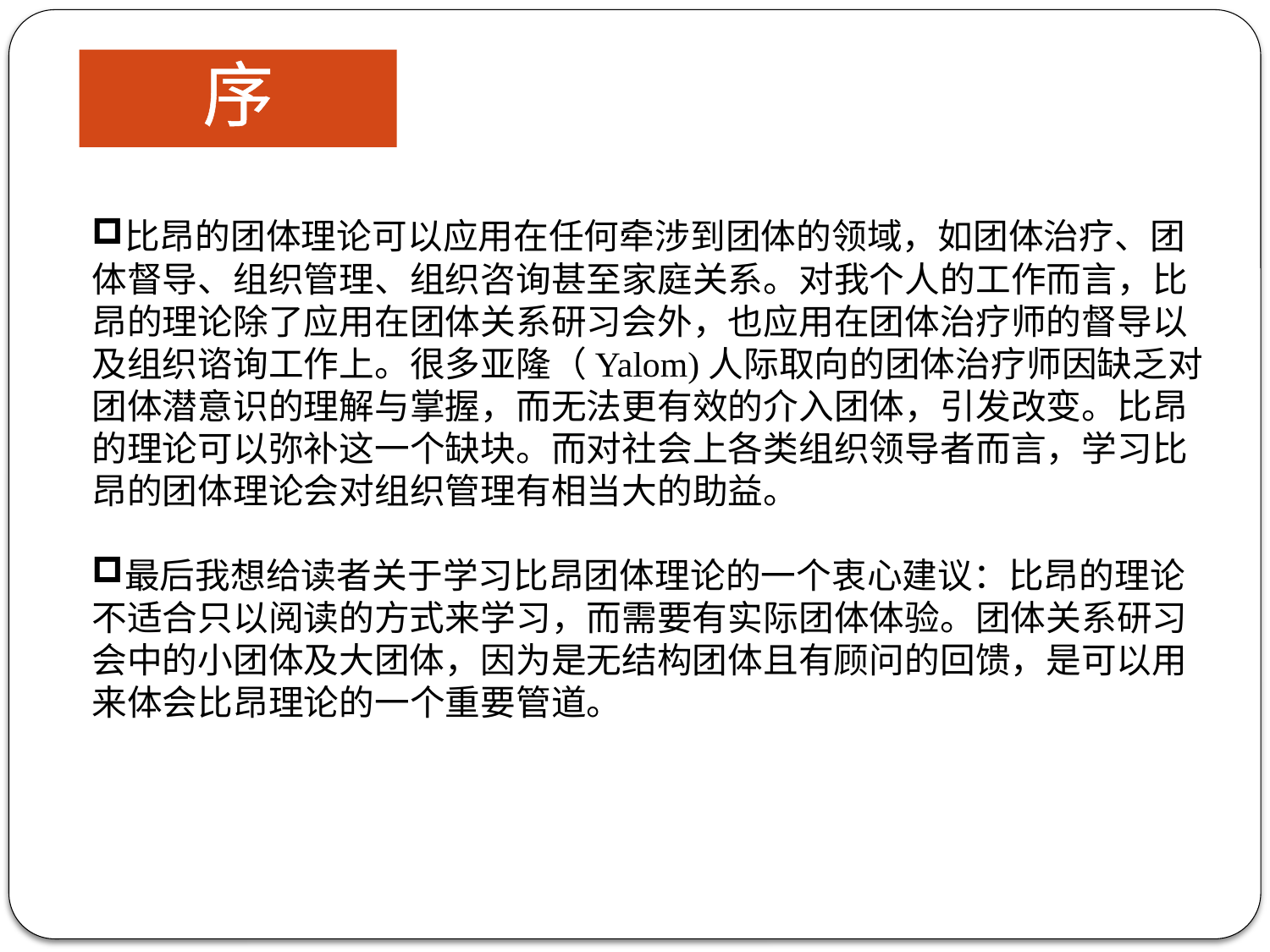

# 序
比昂的团体理论可以应用在任何牵涉到团体的领域，如团体治疗、团体督导、组织管理、组织咨询甚至家庭关系。对我个人的工作而言，比昂的理论除了应用在团体关系研习会外，也应用在团体治疗师的督导以及组织谘询工作上。很多亚隆（Yalom)人际取向的团体治疗师因缺乏对团体潜意识的理解与掌握，而无法更有效的介入团体，引发改变。比昂的理论可以弥补这一个缺块。而对社会上各类组织领导者而言，学习比昂的团体理论会对组织管理有相当大的助益。

最后我想给读者关于学习比昂团体理论的一个衷心建议：比昂的理论不适合只以阅读的方式来学习，而需要有实际团体体验。团体关系研习会中的小团体及大团体，因为是无结构团体且有顾问的回馈，是可以用来体会比昂理论的一个重要管道。